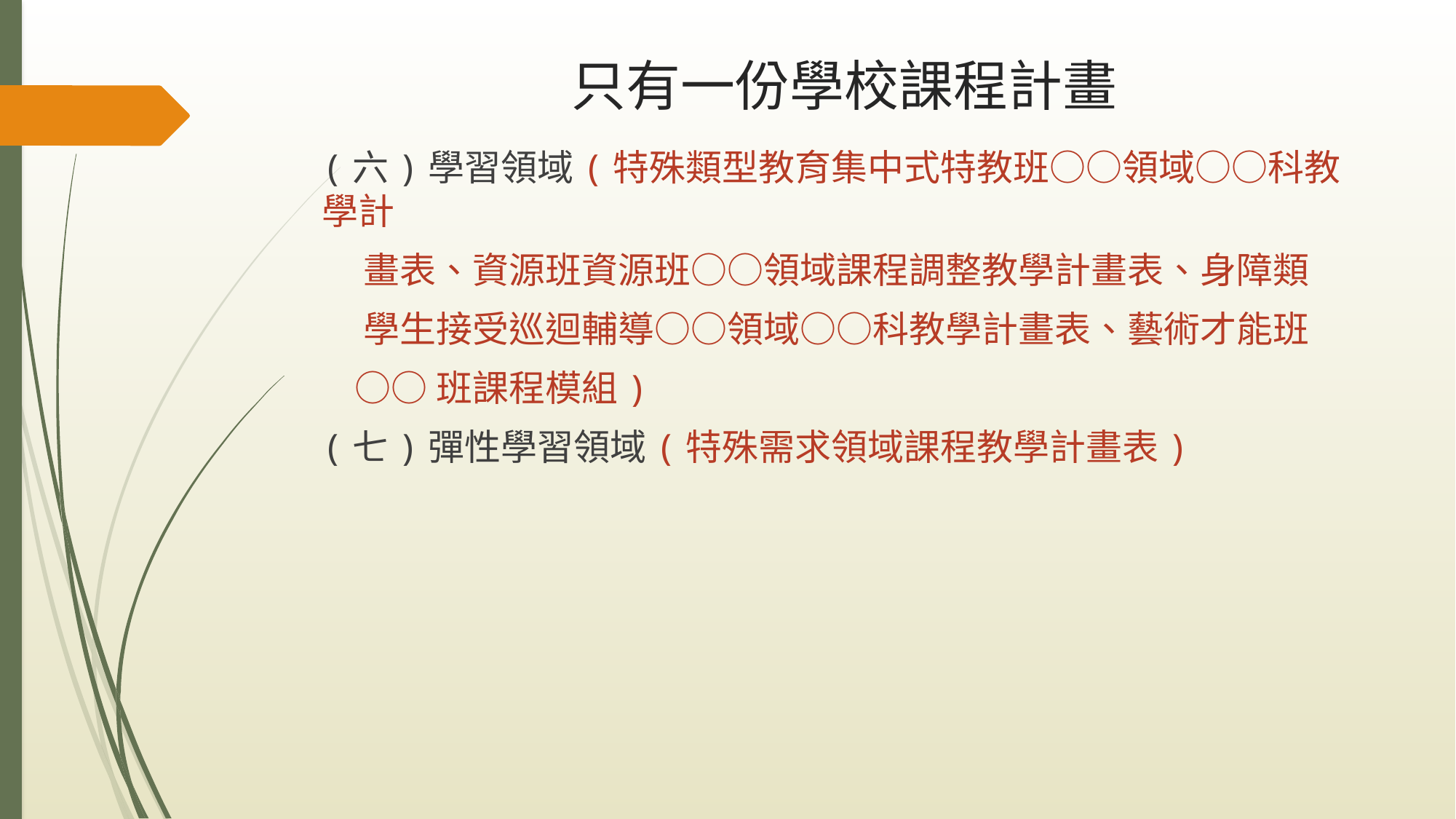

# 只有一份學校課程計畫
(六)學習領域(特殊類型教育集中式特教班○○領域○○科教學計
    畫表、資源班資源班○○領域課程調整教學計畫表、身障類
    學生接受巡迴輔導○○領域○○科教學計畫表、藝術才能班
    ○○班課程模組)
(七)彈性學習領域(特殊需求領域課程教學計畫表)